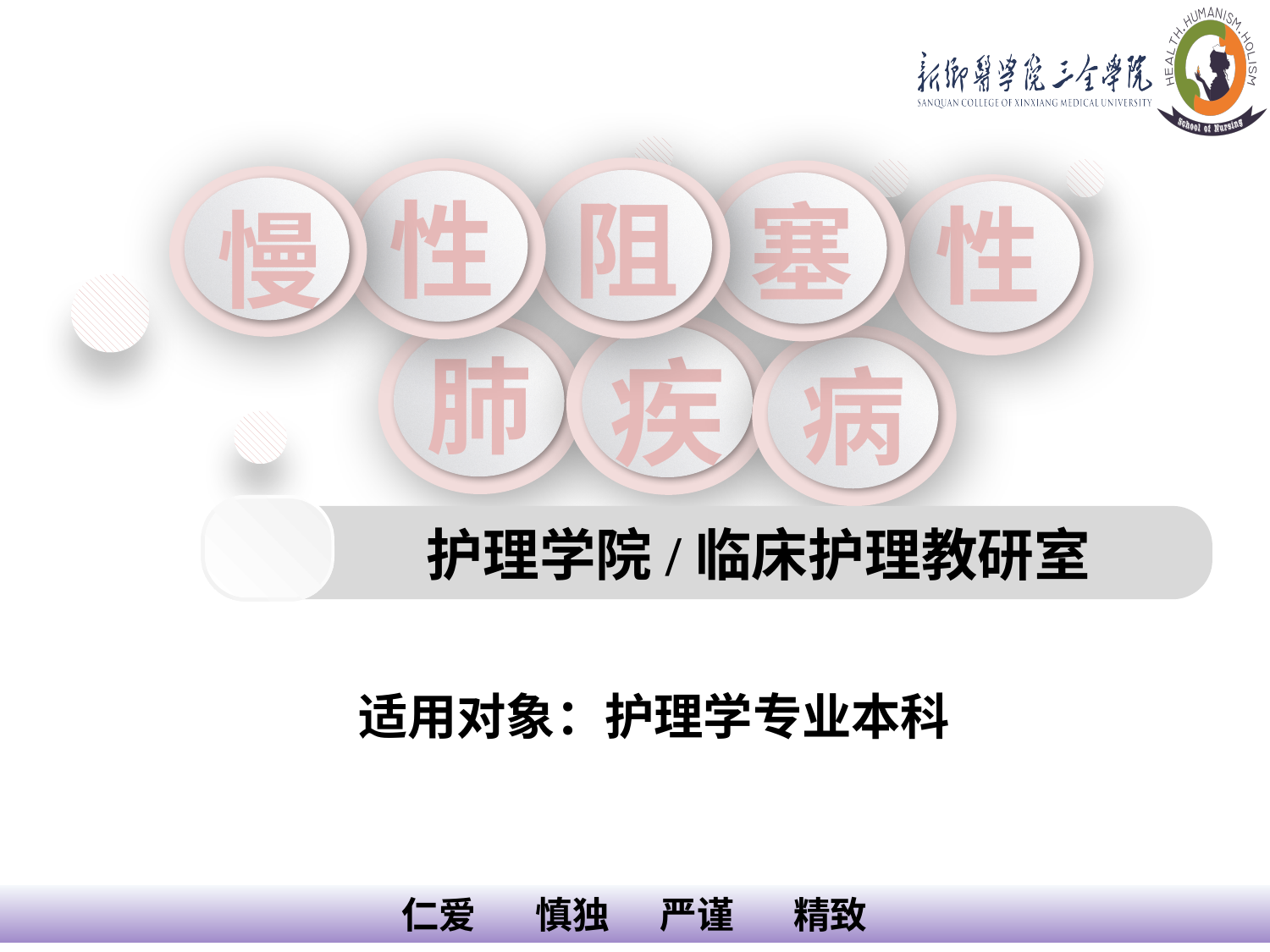

阻

性

塞

慢

性

肺

疾

病

护理学院/临床护理教研室

适用对象：护理学专业本科